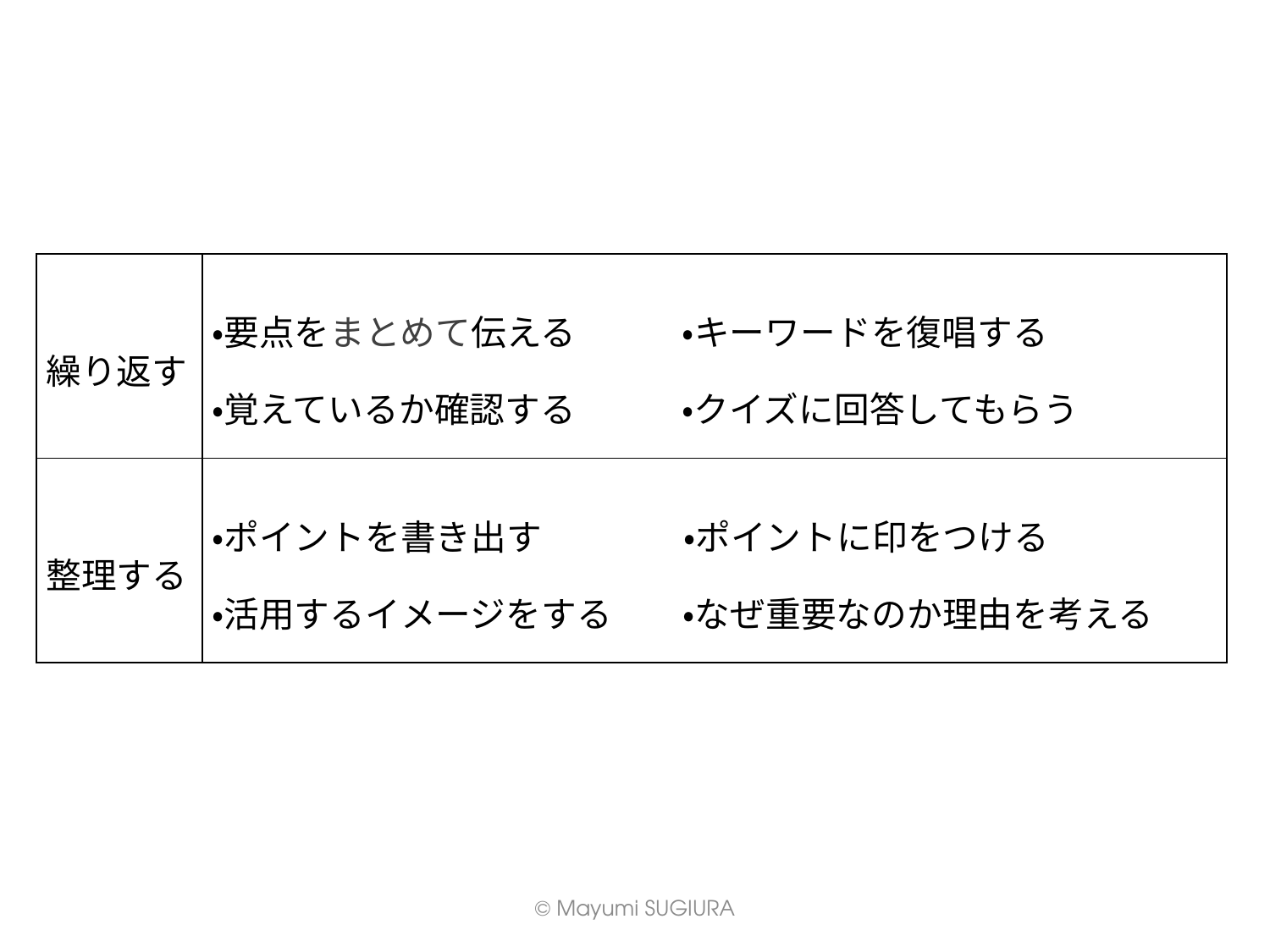

| 繰り返す | ・要点をまとめて伝える　　　・キーワードを復唱する ・覚えているか確認する　　　・クイズに回答してもらう |
| --- | --- |
| 整理する | ・ポイントを書き出す　　　　・ポイントに印をつける ・活用するイメージをする　　・なぜ重要なのか理由を考える |
©︎ Mayumi SUGIURA